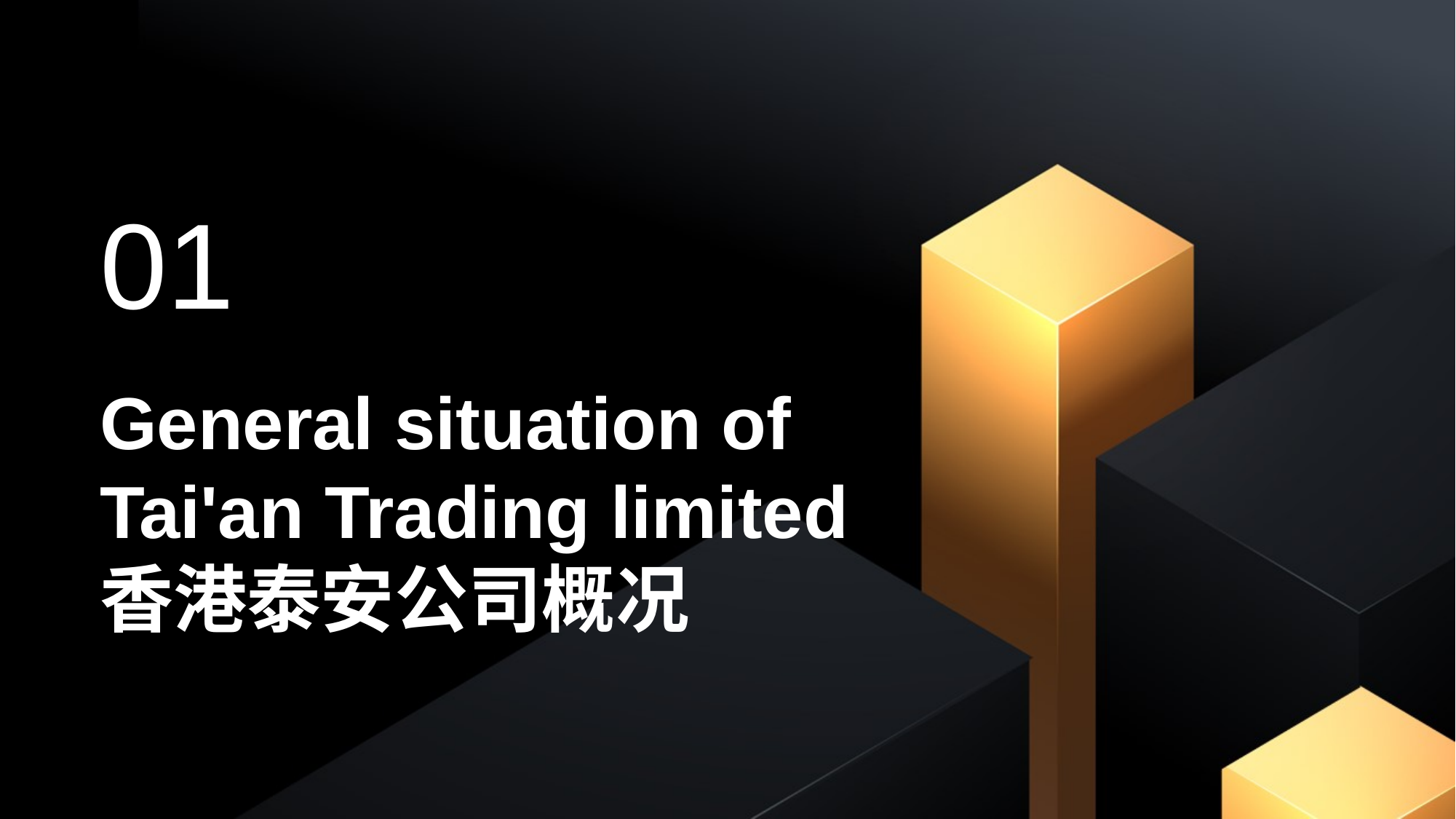

01
# General situation of Tai'an Trading limited 香港泰安公司概况